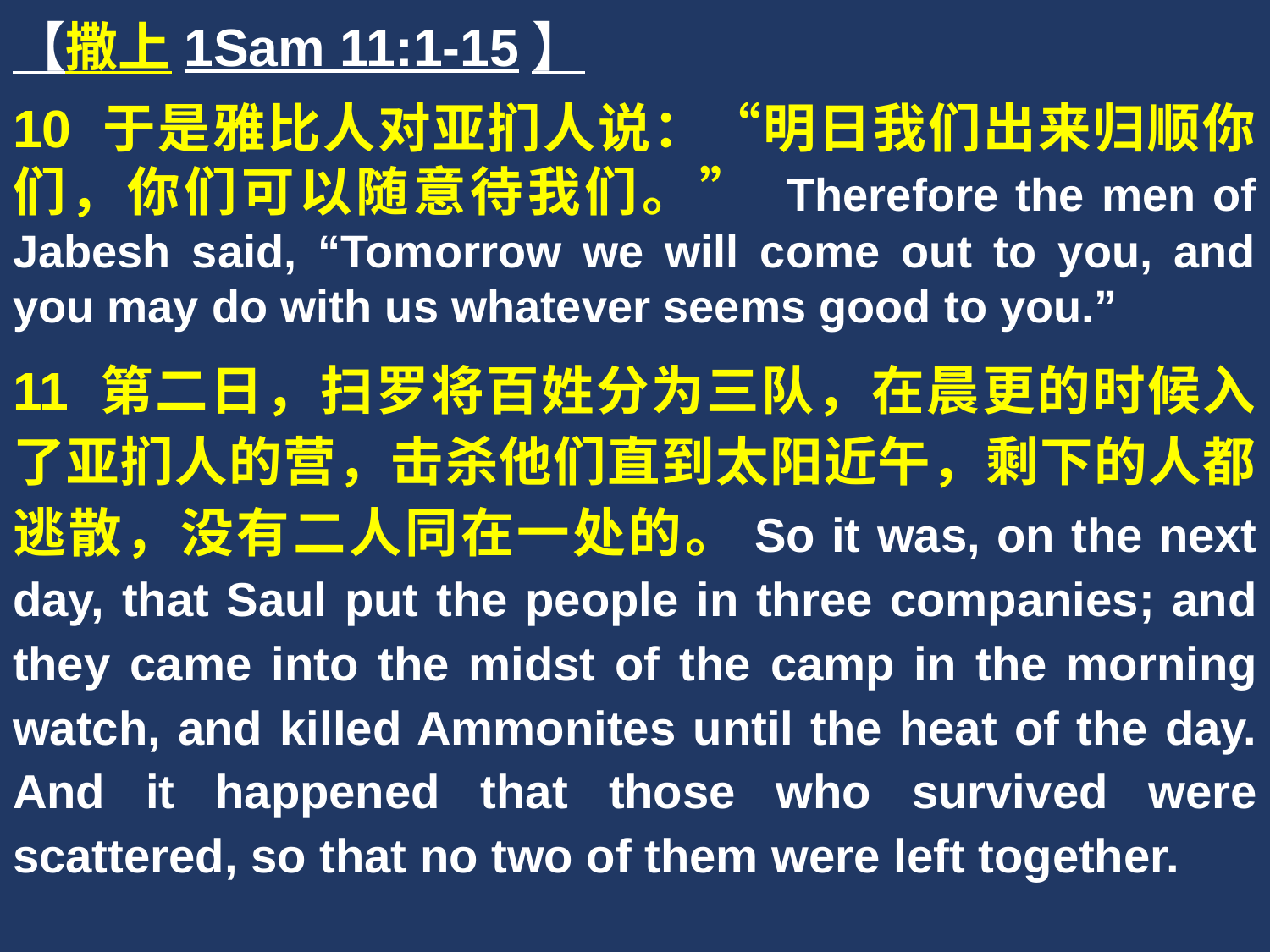

【撒上1Sam 11:1-15】
10 于是雅比人对亚扪人说：“明日我们出来归顺你们，你们可以随意待我们。” Therefore the men of Jabesh said, “Tomorrow we will come out to you, and you may do with us whatever seems good to you.”
11 第二日，扫罗将百姓分为三队，在晨更的时候入了亚扪人的营，击杀他们直到太阳近午，剩下的人都逃散，没有二人同在一处的。So it was, on the next day, that Saul put the people in three companies; and they came into the midst of the camp in the morning watch, and killed Ammonites until the heat of the day. And it happened that those who survived were scattered, so that no two of them were left together.